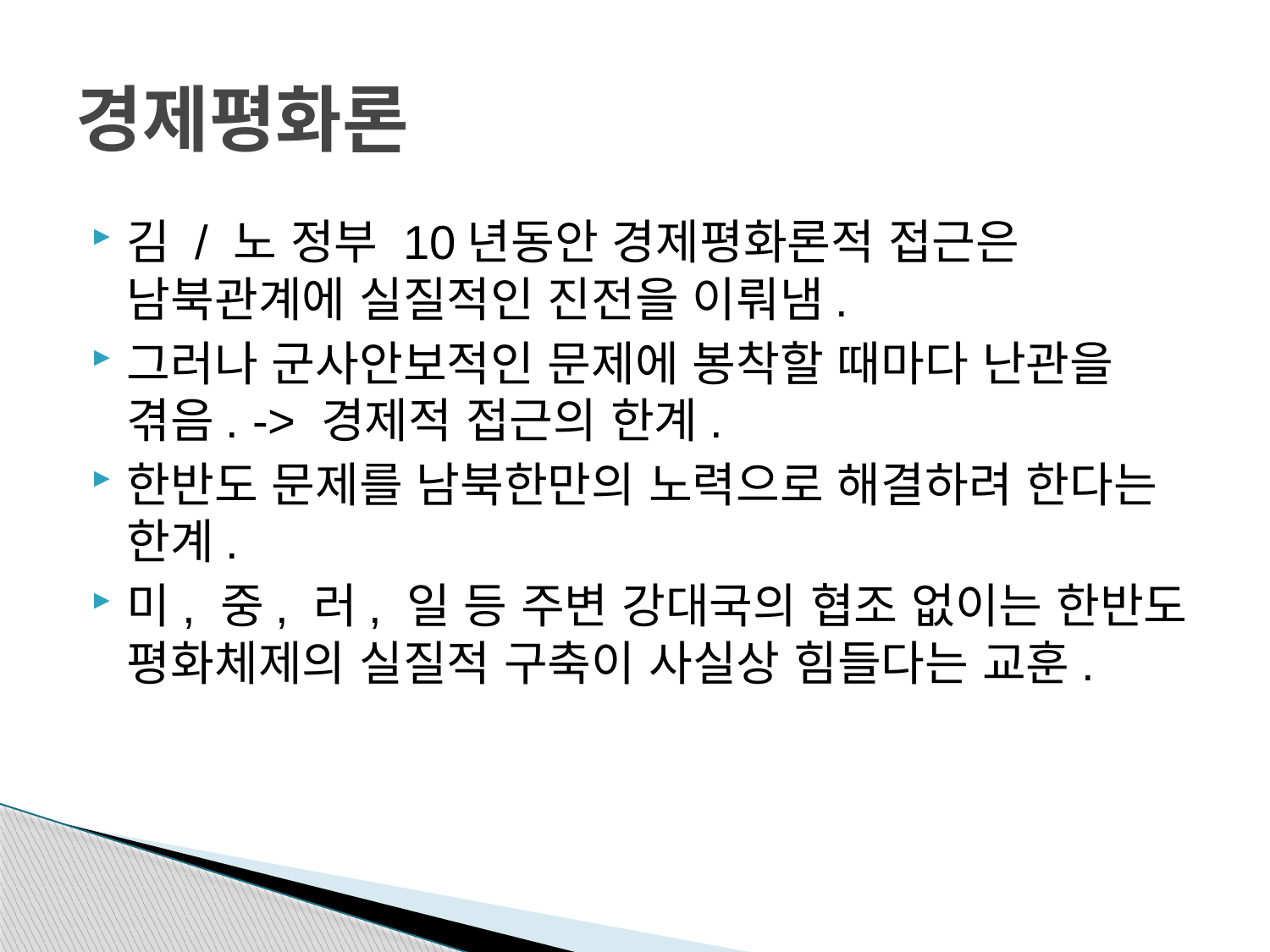

# 경제평화론
김 / 노 정부 10년동안 경제평화론적 접근은 남북관계에 실질적인 진전을 이뤄냄.
그러나 군사안보적인 문제에 봉착할 때마다 난관을 겪음. -> 경제적 접근의 한계.
한반도 문제를 남북한만의 노력으로 해결하려 한다는 한계.
미, 중, 러, 일 등 주변 강대국의 협조 없이는 한반도 평화체제의 실질적 구축이 사실상 힘들다는 교훈.